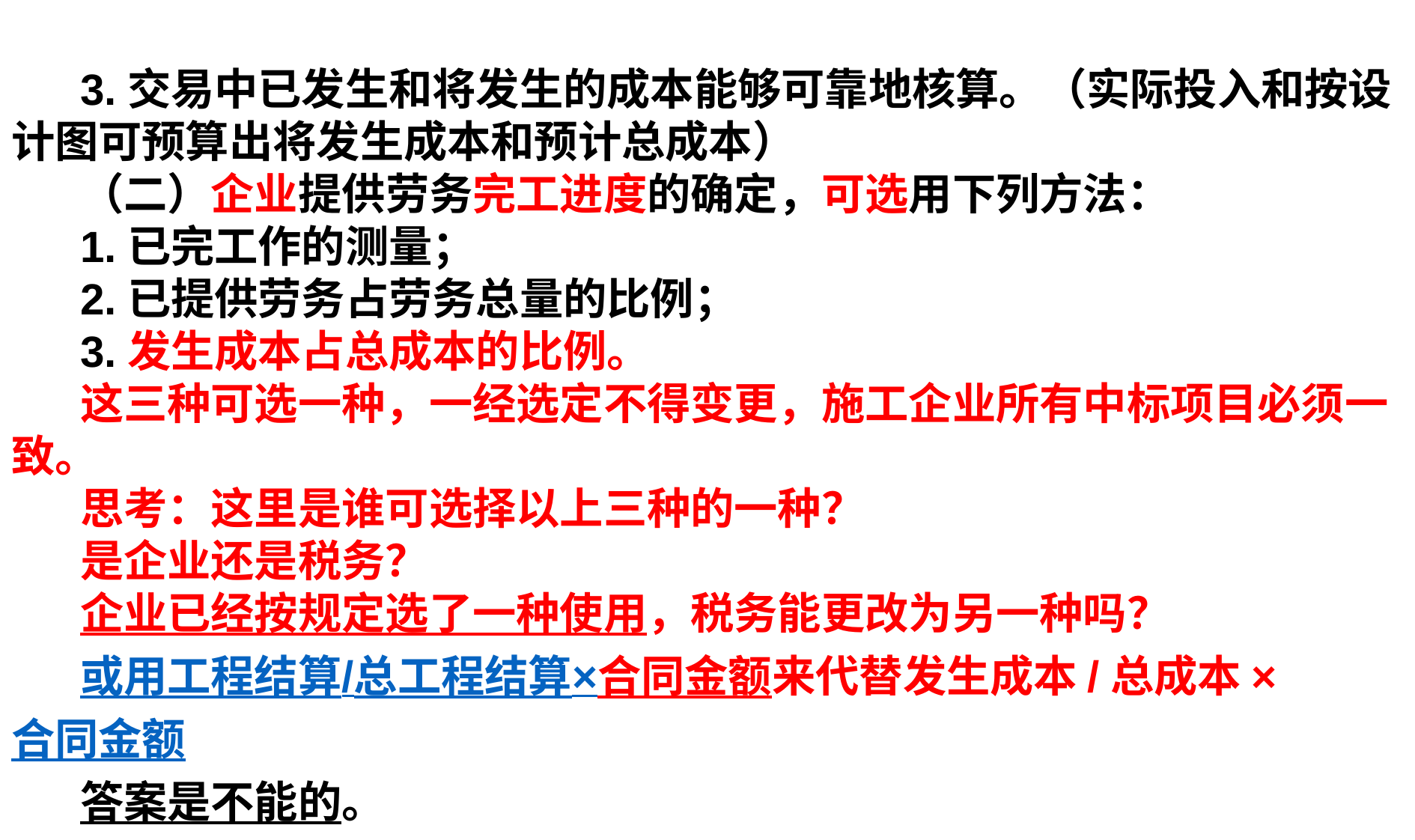

3.交易中已发生和将发生的成本能够可靠地核算。（实际投入和按设计图可预算出将发生成本和预计总成本）
（二）企业提供劳务完工进度的确定，可选用下列方法：
1.已完工作的测量；
2.已提供劳务占劳务总量的比例；
3.发生成本占总成本的比例。
这三种可选一种，一经选定不得变更，施工企业所有中标项目必须一致。
思考：这里是谁可选择以上三种的一种？
是企业还是税务？
企业已经按规定选了一种使用，税务能更改为另一种吗？
或用工程结算/总工程结算×合同金额来代替发生成本/总成本×合同金额
答案是不能的。